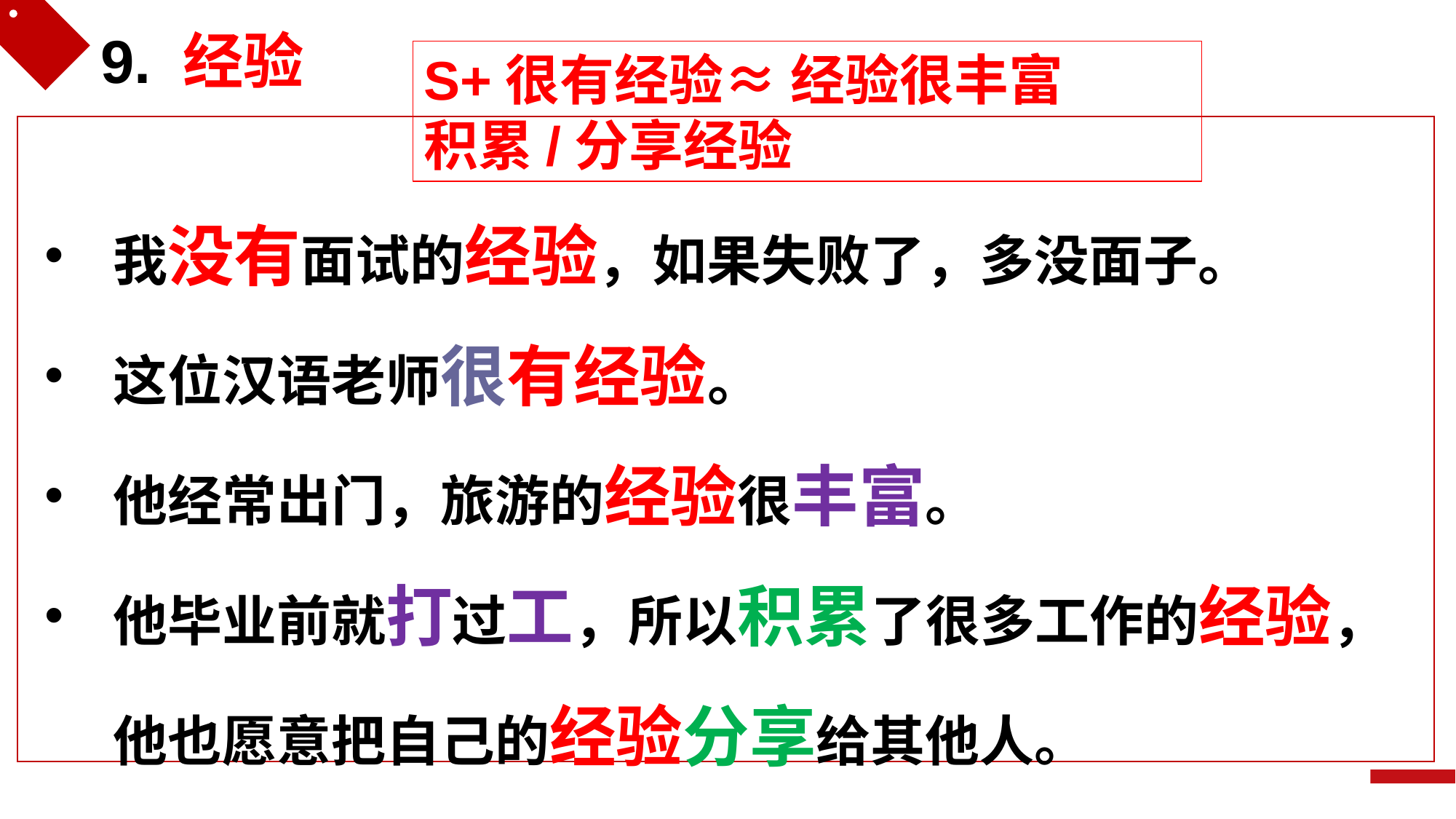

9. 经验
S+很有经验≈ 经验很丰富
积累/分享经验

我没有面试的经验，如果失败了，多没面子。
这位汉语老师很有经验。
他经常出门，旅游的经验很丰富。
他毕业前就打过工，所以积累了很多工作的经验，他也愿意把自己的经验分享给其他人。